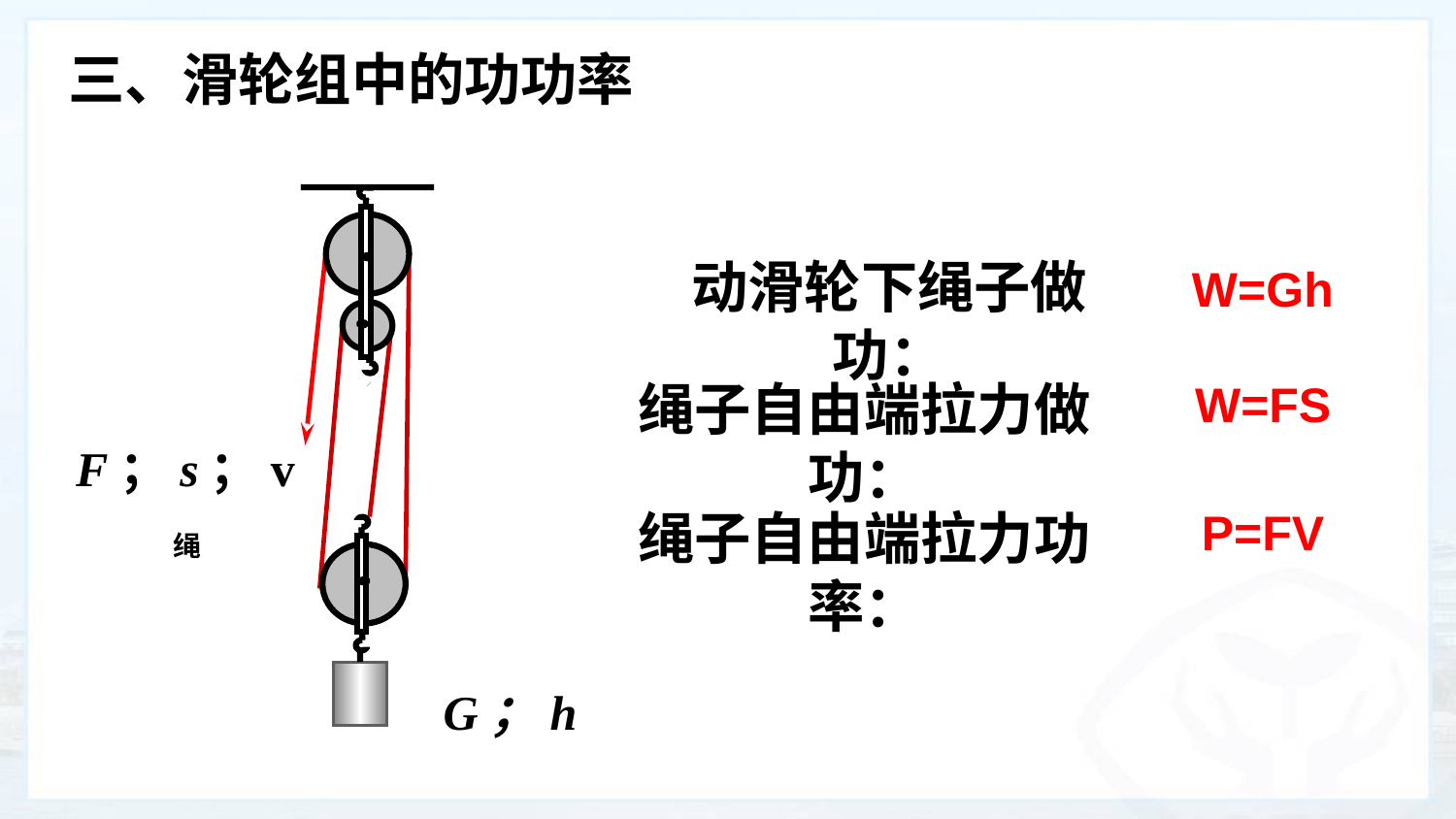

三、滑轮组中的功功率

F；s；v绳
G；h
动滑轮下绳子做功：
W=Gh
绳子自由端拉力做功：
W=FS
绳子自由端拉力功率：
P=FV